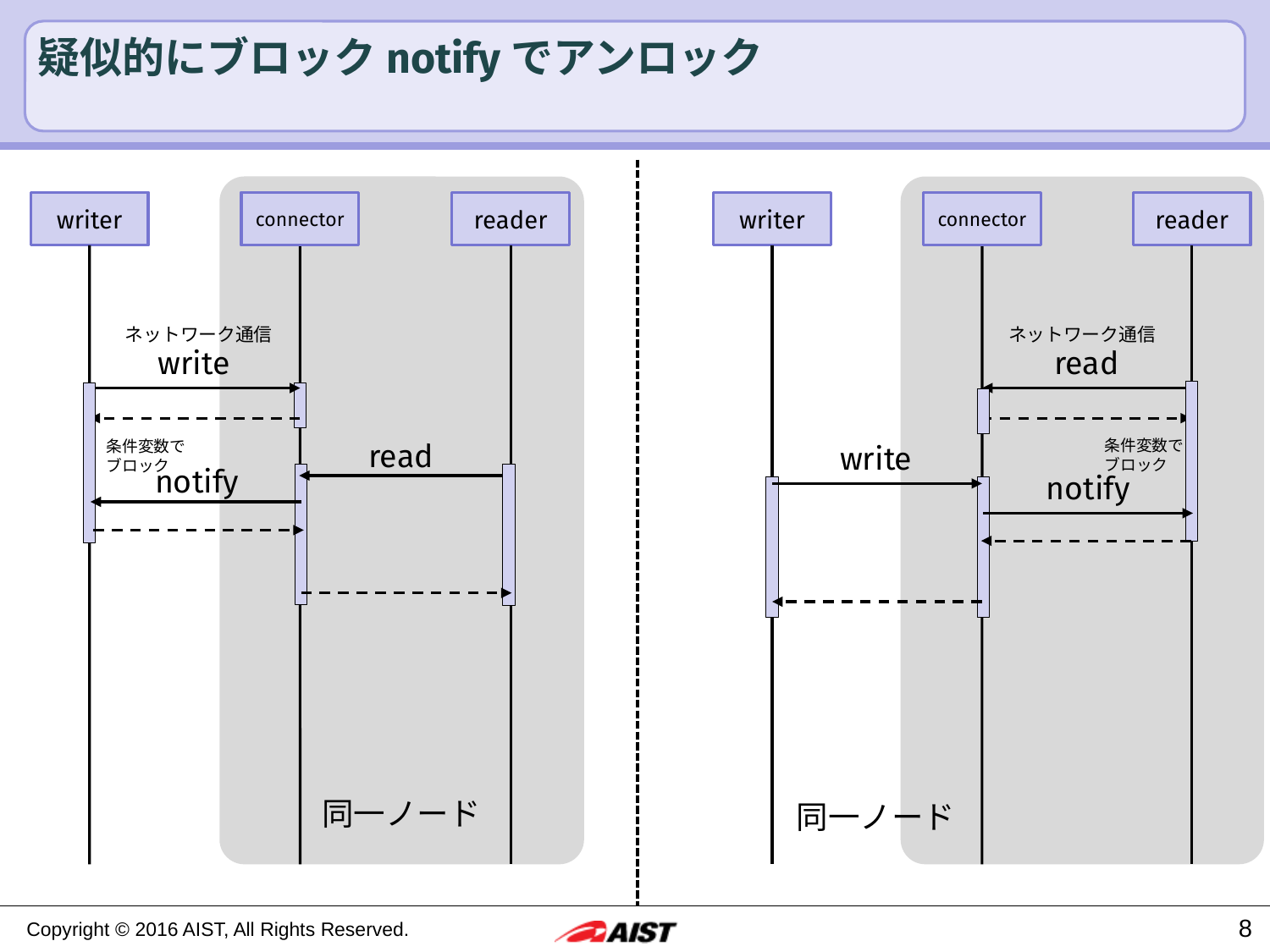

# 疑似的にブロックnotifyでアンロック

writer
connector
reader
writer
connector
reader
ネットワーク通信
ネットワーク通信
read
write

read
条件変数で
ブロック
条件変数で
ブロック
write
notify
notify

同一ノード
同一ノード
8